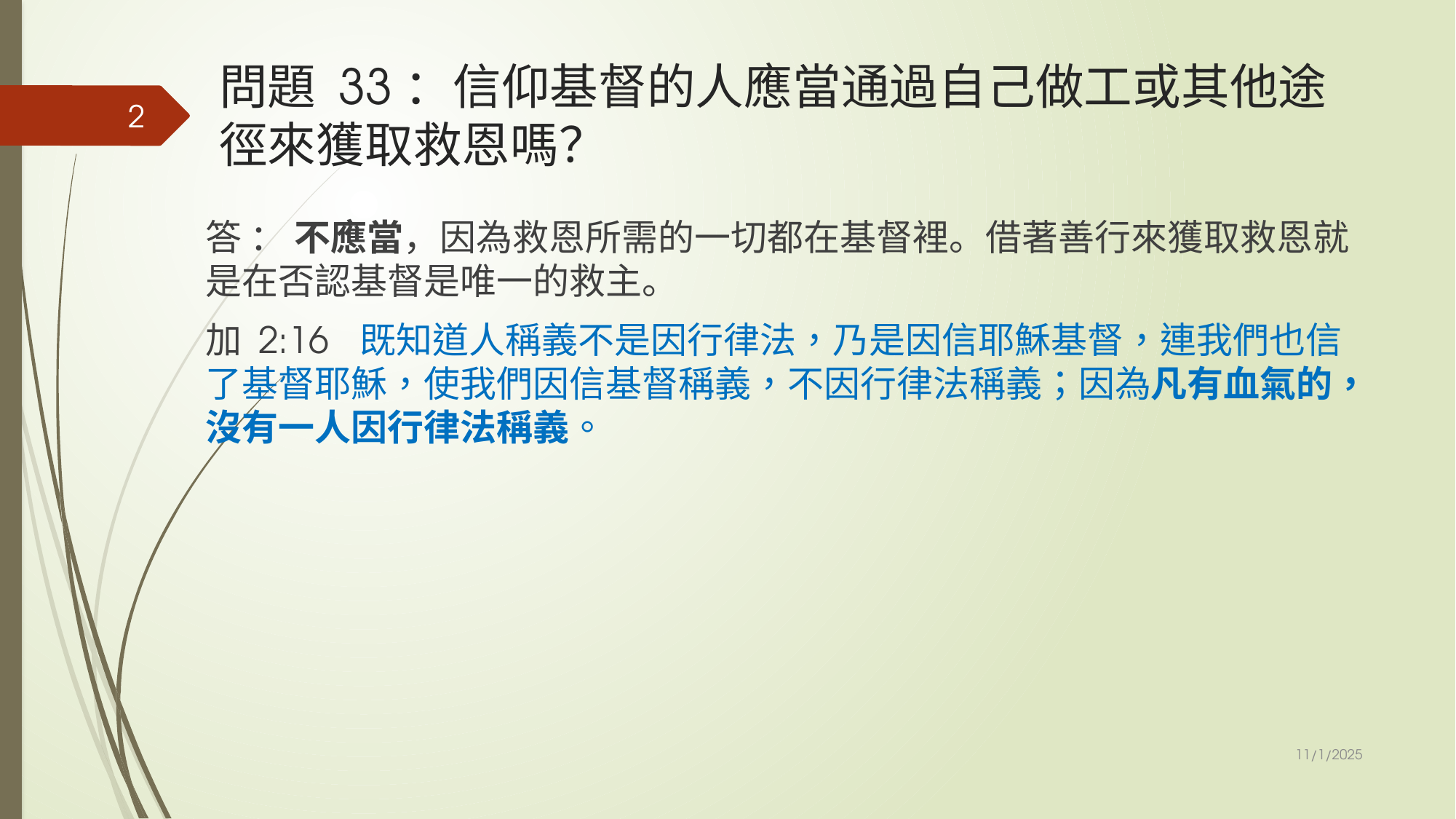

# 問題 33：信仰基督的人應當通過自己做工或其他途徑來獲取救恩嗎？
2
答 ： 不應當，因為救恩所需的一切都在基督裡。借著善行來獲取救恩就是在否認基督是唯一的救主。
加 2:16 既知道人稱義不是因行律法，乃是因信耶穌基督，連我們也信了基督耶穌，使我們因信基督稱義，不因行律法稱義；因為凡有血氣的，沒有一人因行律法稱義。
11/1/2025